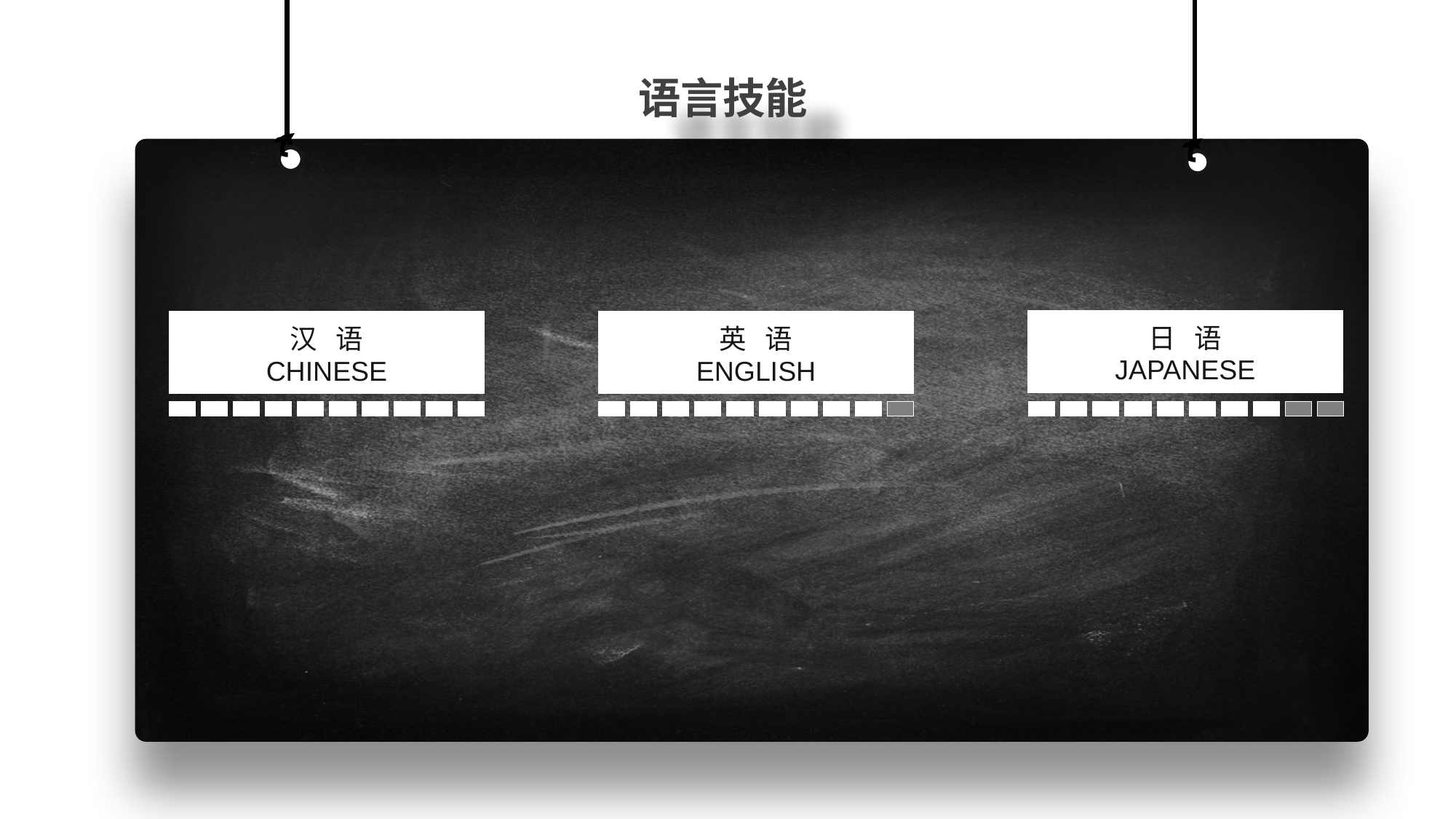

语言技能

日   语
JAPANESE

汉   语
CHINESE

英   语
ENGLISH